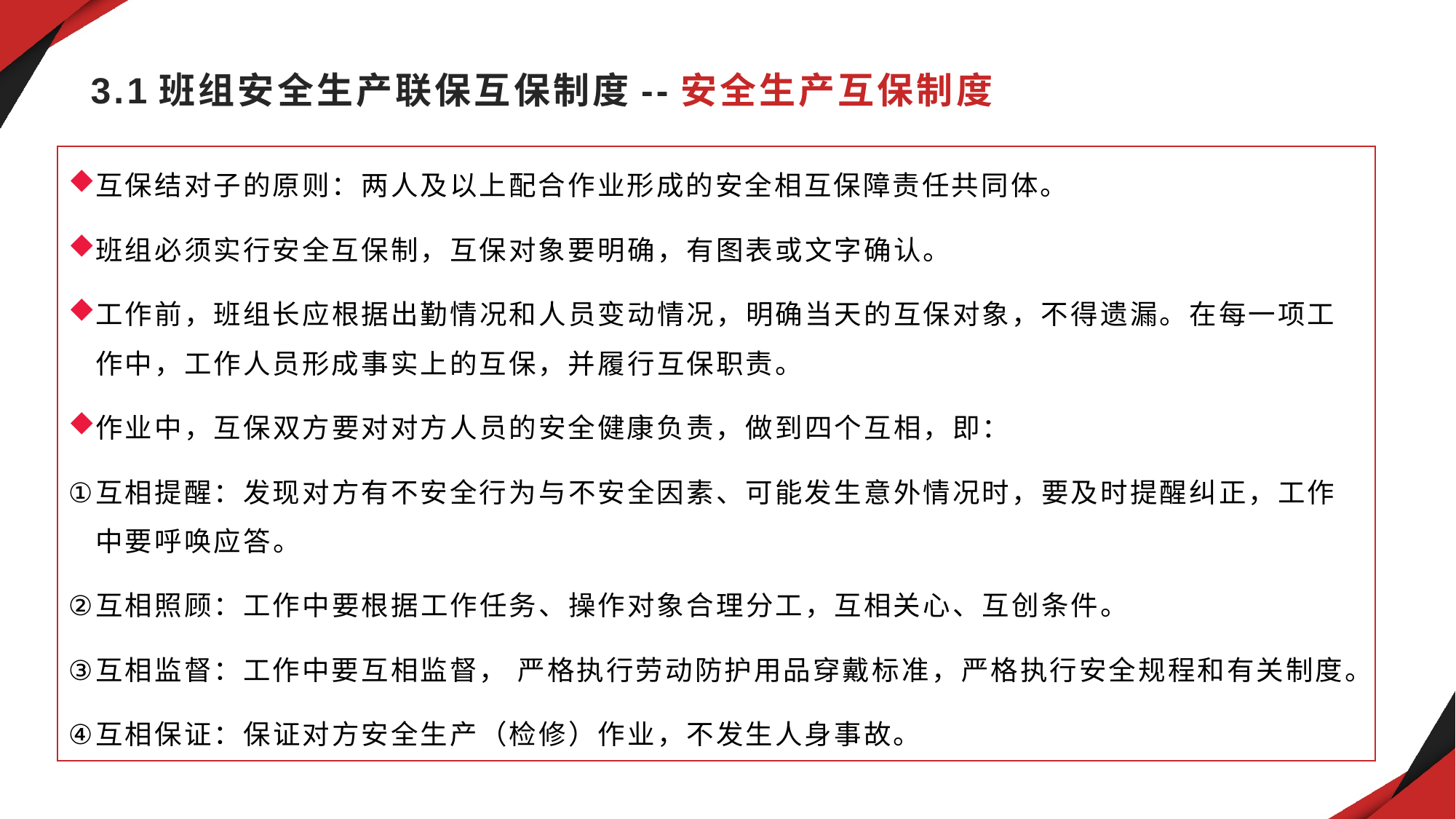

# 3.1班组安全生产联保互保制度--安全生产互保制度
互保结对子的原则：两人及以上配合作业形成的安全相互保障责任共同体。
班组必须实行安全互保制，互保对象要明确，有图表或文字确认。
工作前，班组长应根据出勤情况和人员变动情况，明确当天的互保对象，不得遗漏。在每一项工作中，工作人员形成事实上的互保，并履行互保职责。
作业中，互保双方要对对方人员的安全健康负责，做到四个互相，即：
互相提醒：发现对方有不安全行为与不安全因素、可能发生意外情况时，要及时提醒纠正，工作中要呼唤应答。
互相照顾：工作中要根据工作任务、操作对象合理分工，互相关心、互创条件。
互相监督：工作中要互相监督， 严格执行劳动防护用品穿戴标准，严格执行安全规程和有关制度。
互相保证：保证对方安全生产（检修）作业，不发生人身事故。